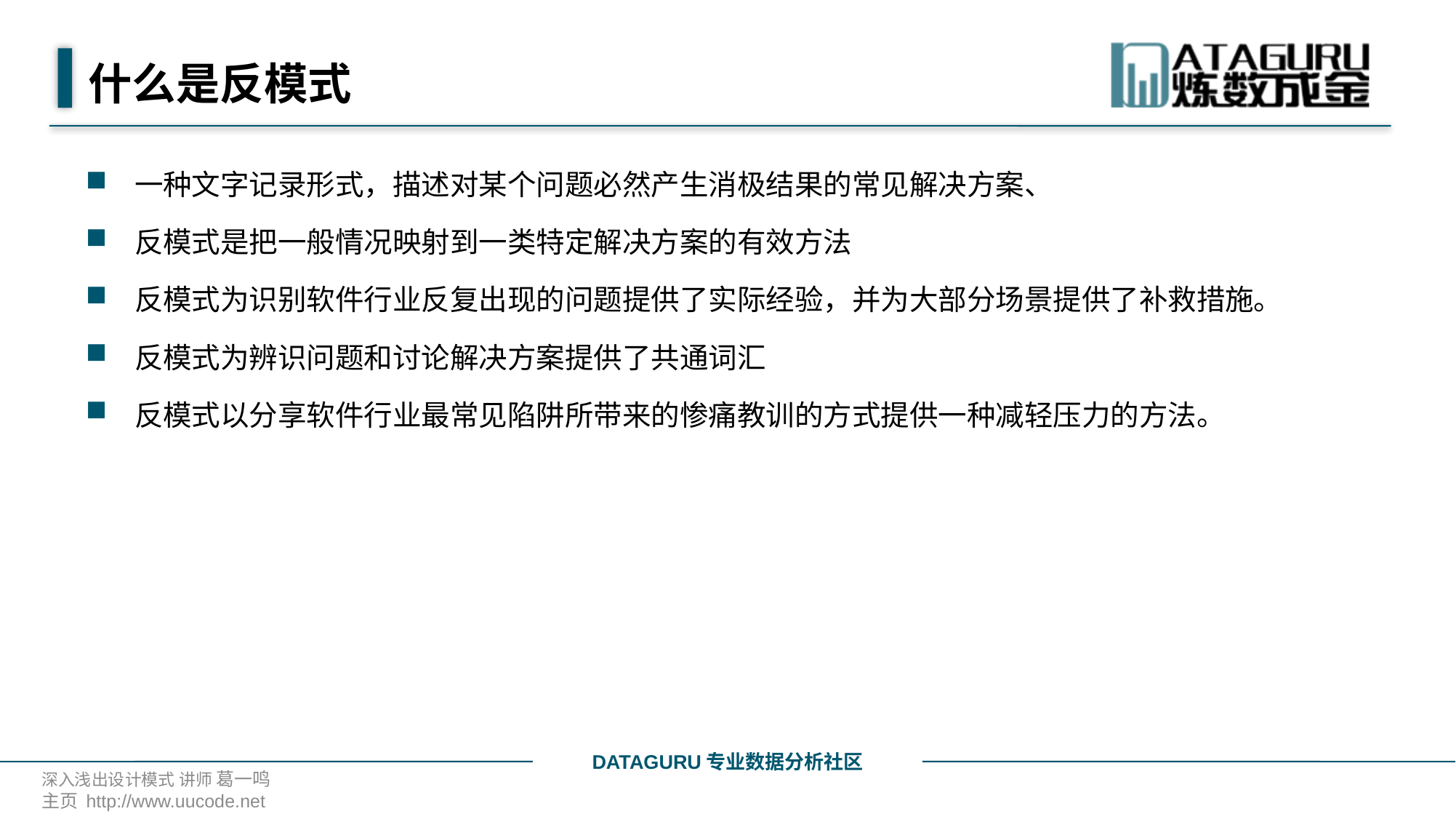

# 什么是反模式
一种文字记录形式，描述对某个问题必然产生消极结果的常见解决方案、
反模式是把一般情况映射到一类特定解决方案的有效方法
反模式为识别软件行业反复出现的问题提供了实际经验，并为大部分场景提供了补救措施。
反模式为辨识问题和讨论解决方案提供了共通词汇
反模式以分享软件行业最常见陷阱所带来的惨痛教训的方式提供一种减轻压力的方法。